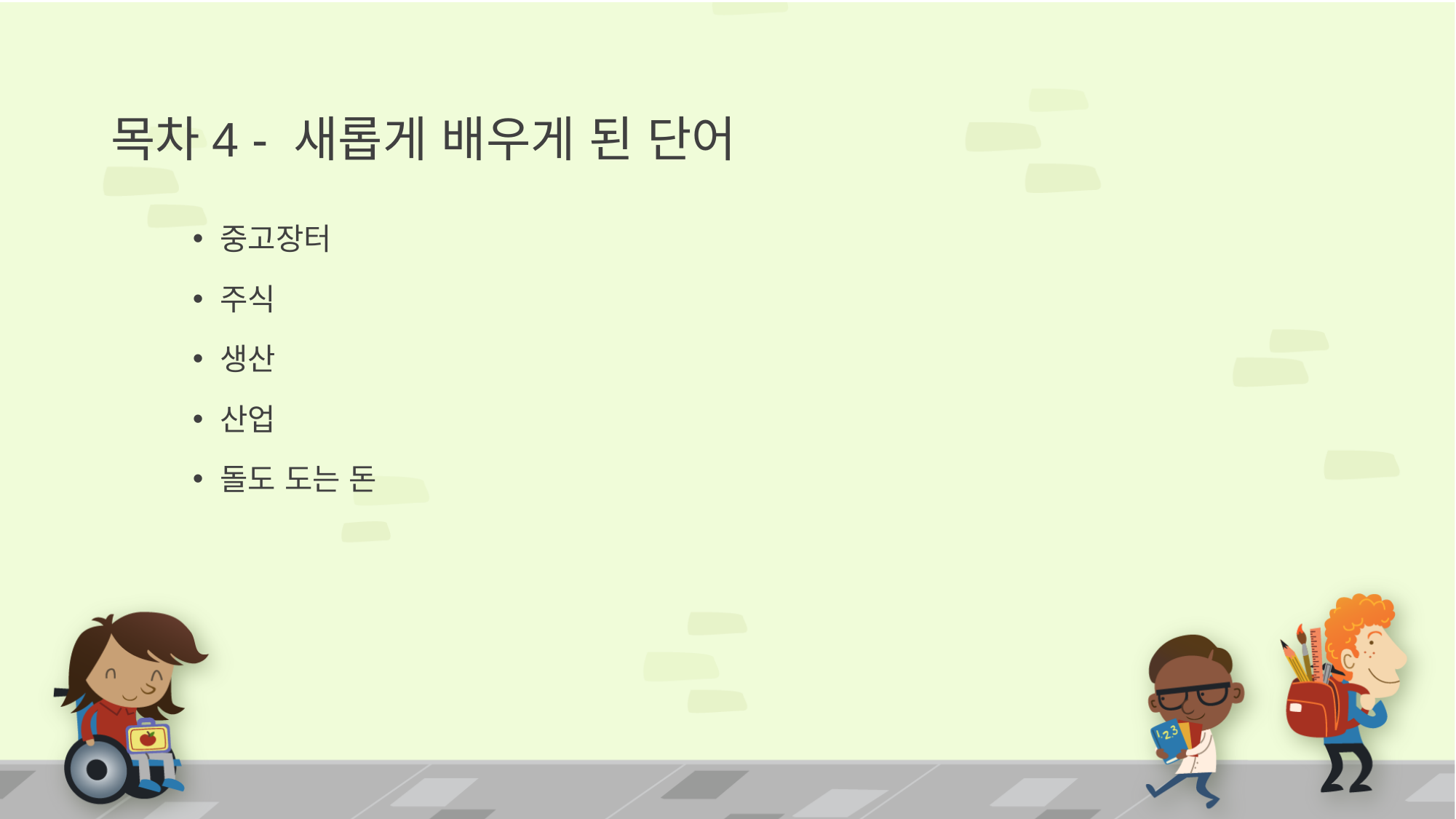

# 목차4 - 새롭게 배우게 된 단어
중고장터
주식
생산
산업
돌도 도는 돈